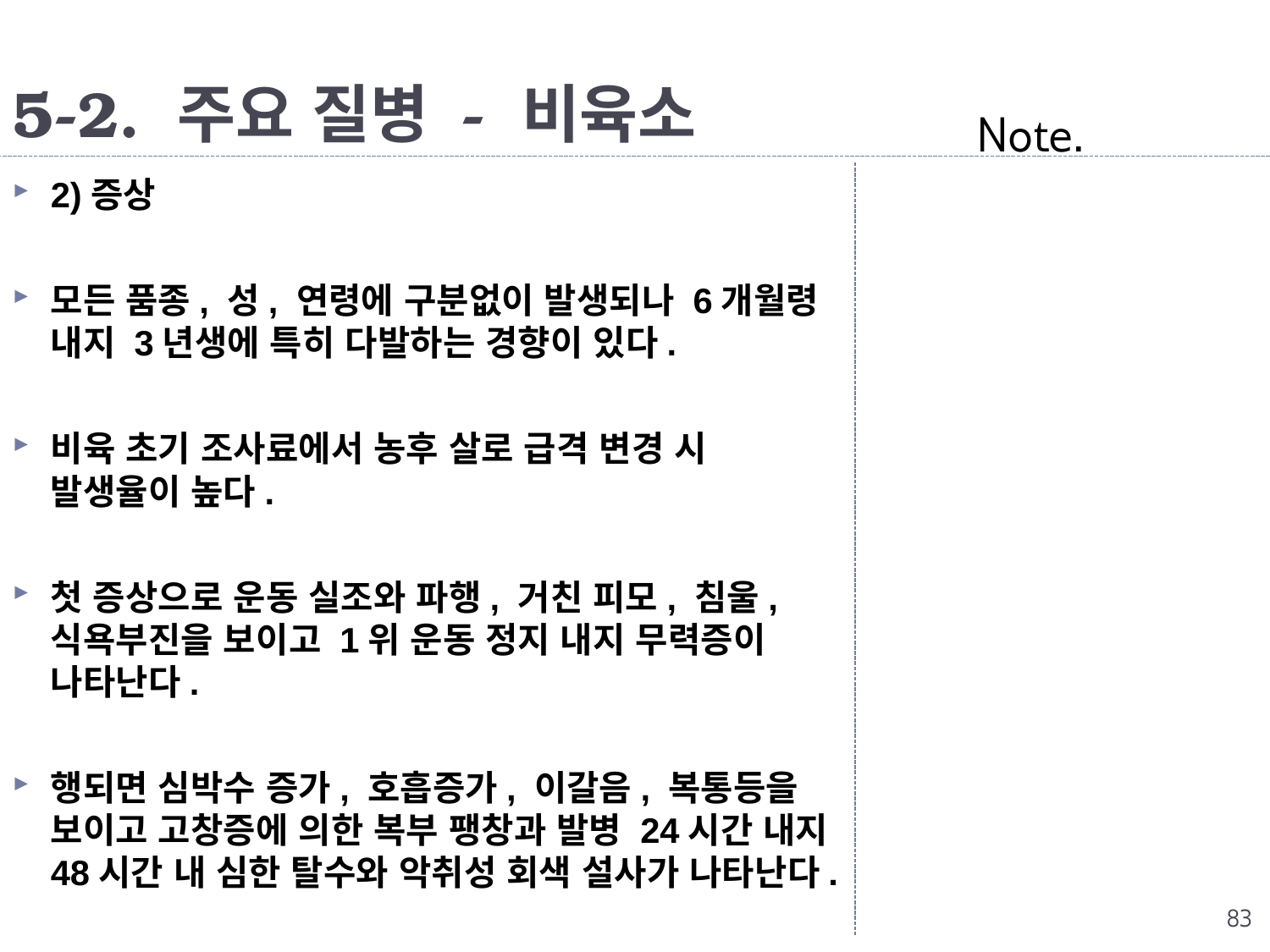

# 5-2. 주요 질병 - 비육소
Note.

2)증상

모든 품종, 성, 연령에 구분없이 발생되나 6개월령 내지 3년생에 특히 다발하는 경향이 있다.

비육 초기 조사료에서 농후 살로 급격 변경 시 발생율이 높다.

첫 증상으로 운동 실조와 파행, 거친 피모, 침울, 식욕부진을 보이고 1위 운동 정지 내지 무력증이 나타난다.

행되면 심박수 증가, 호흡증가, 이갈음, 복통등을 보이고 고창증에 의한 복부 팽창과 발병 24시간 내지 48시간 내 심한 탈수와 악취성 회색 설사가 나타난다.
83